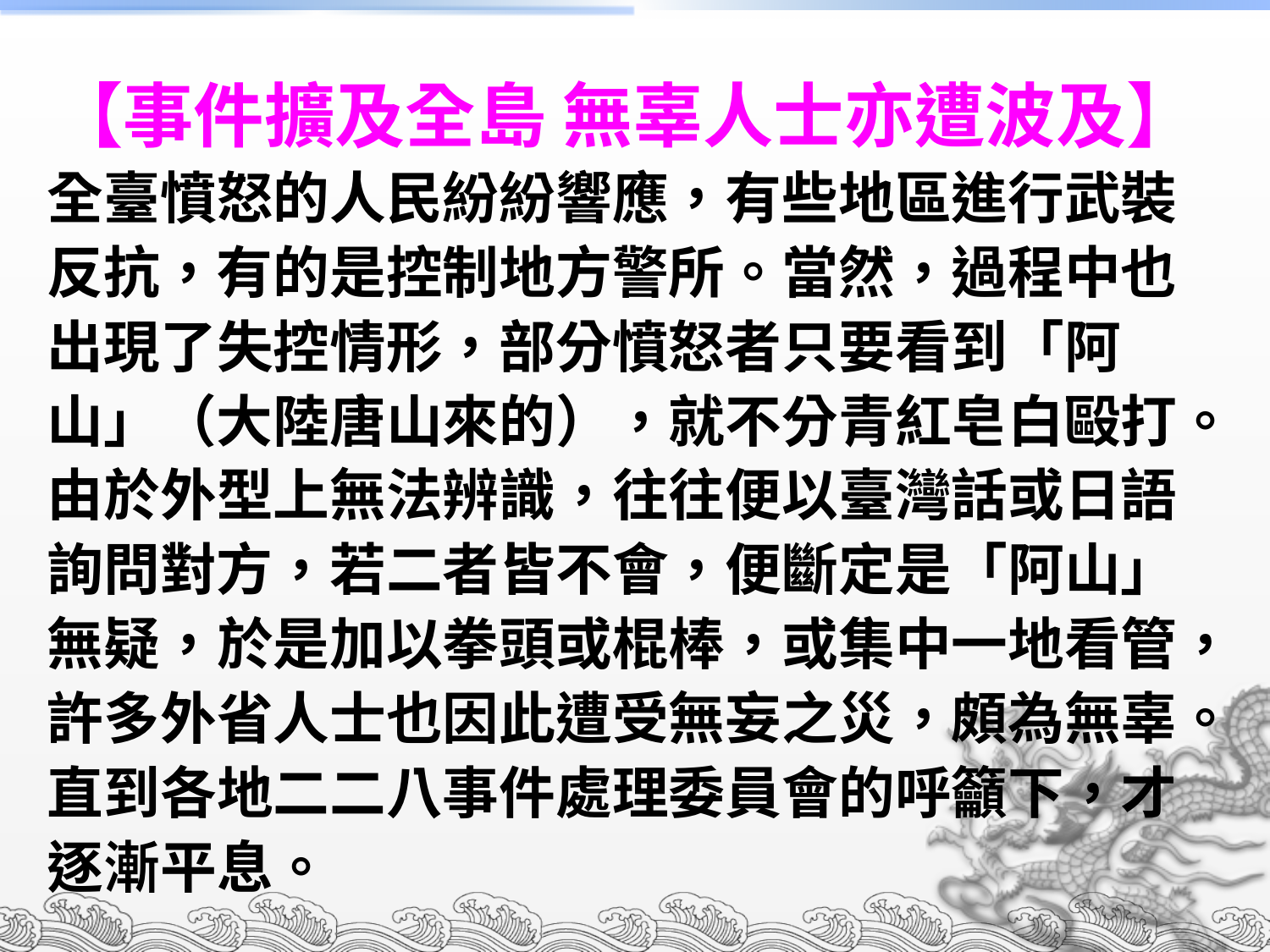

【事件擴及全島 無辜人士亦遭波及】
全臺憤怒的人民紛紛響應，有些地區進行武裝反抗，有的是控制地方警所。當然，過程中也出現了失控情形，部分憤怒者只要看到「阿山」（大陸唐山來的），就不分青紅皂白毆打。由於外型上無法辨識，往往便以臺灣話或日語詢問對方，若二者皆不會，便斷定是「阿山」無疑，於是加以拳頭或棍棒，或集中一地看管，許多外省人士也因此遭受無妄之災，頗為無辜。直到各地二二八事件處理委員會的呼籲下，才逐漸平息。